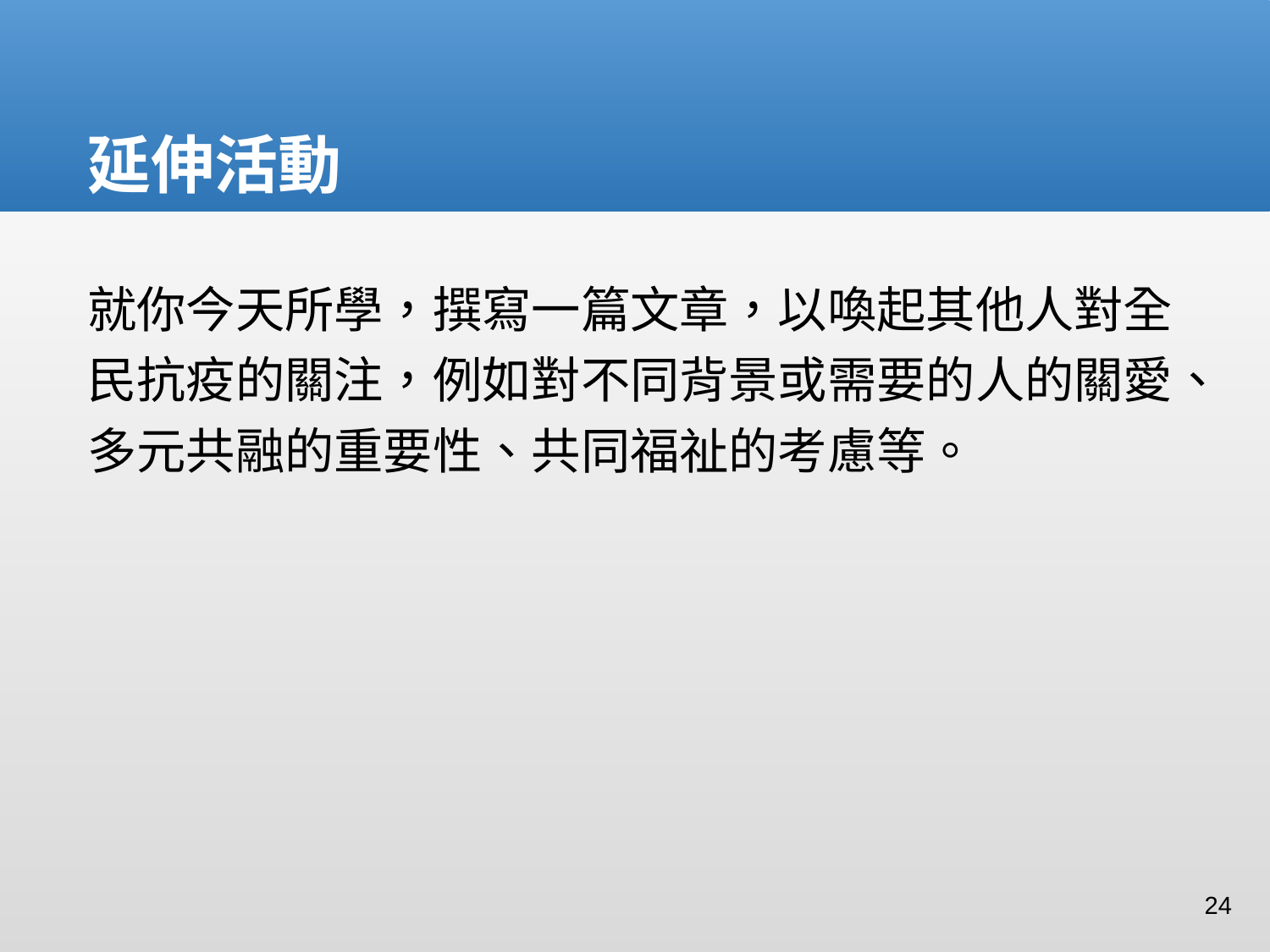

# 延伸活動
就你今天所學，撰寫一篇文章，以喚起其他人對全民抗疫的關注，例如對不同背景或需要的人的關愛、多元共融的重要性、共同福祉的考慮等。

24